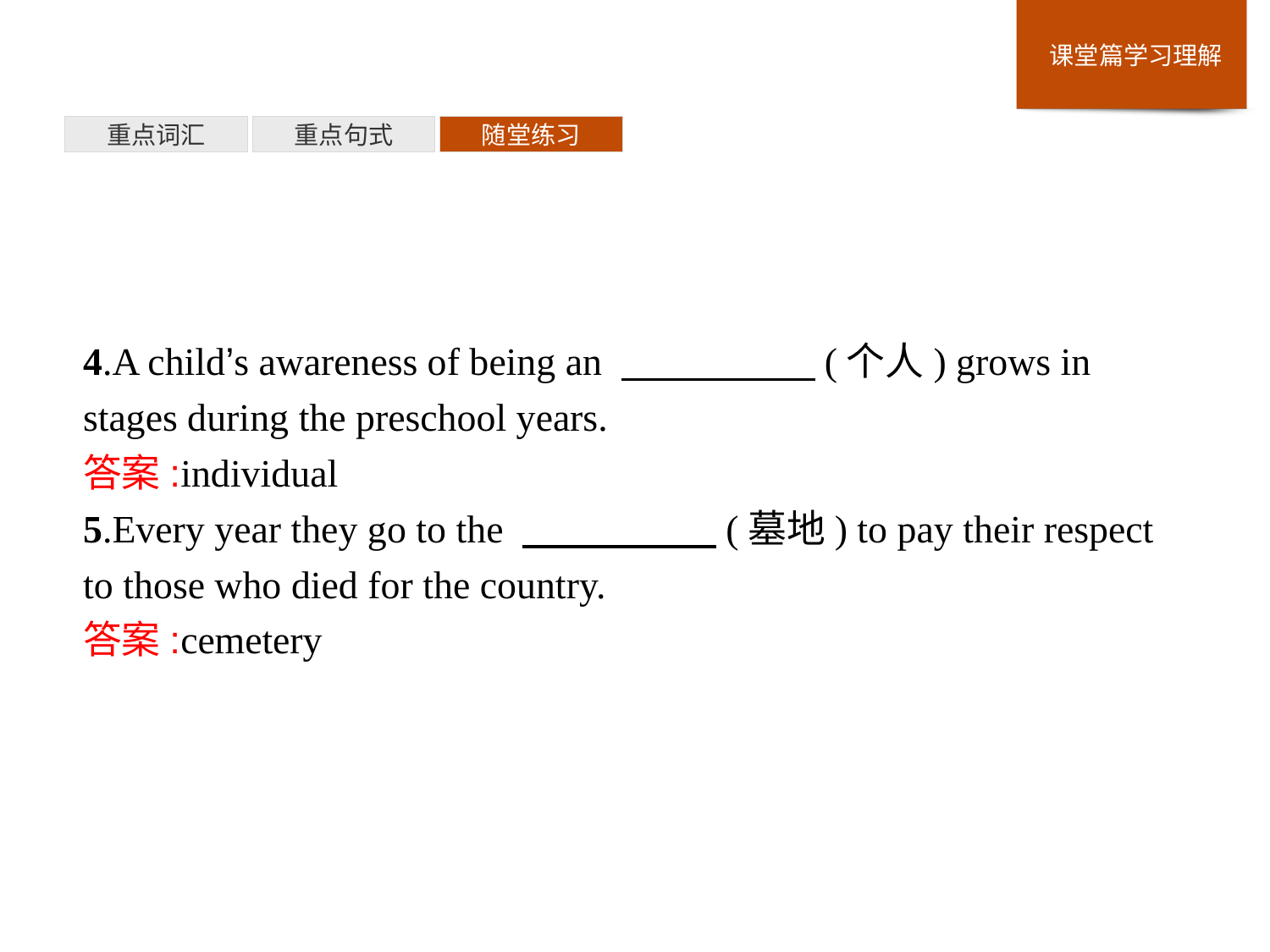

重点词汇
重点句式
随堂练习
4.A child’s awareness of being an 　　　　　(个人) grows in stages during the preschool years.
答案:individual
5.Every year they go to the 　　　　　(墓地) to pay their respect to those who died for the country.
答案:cemetery